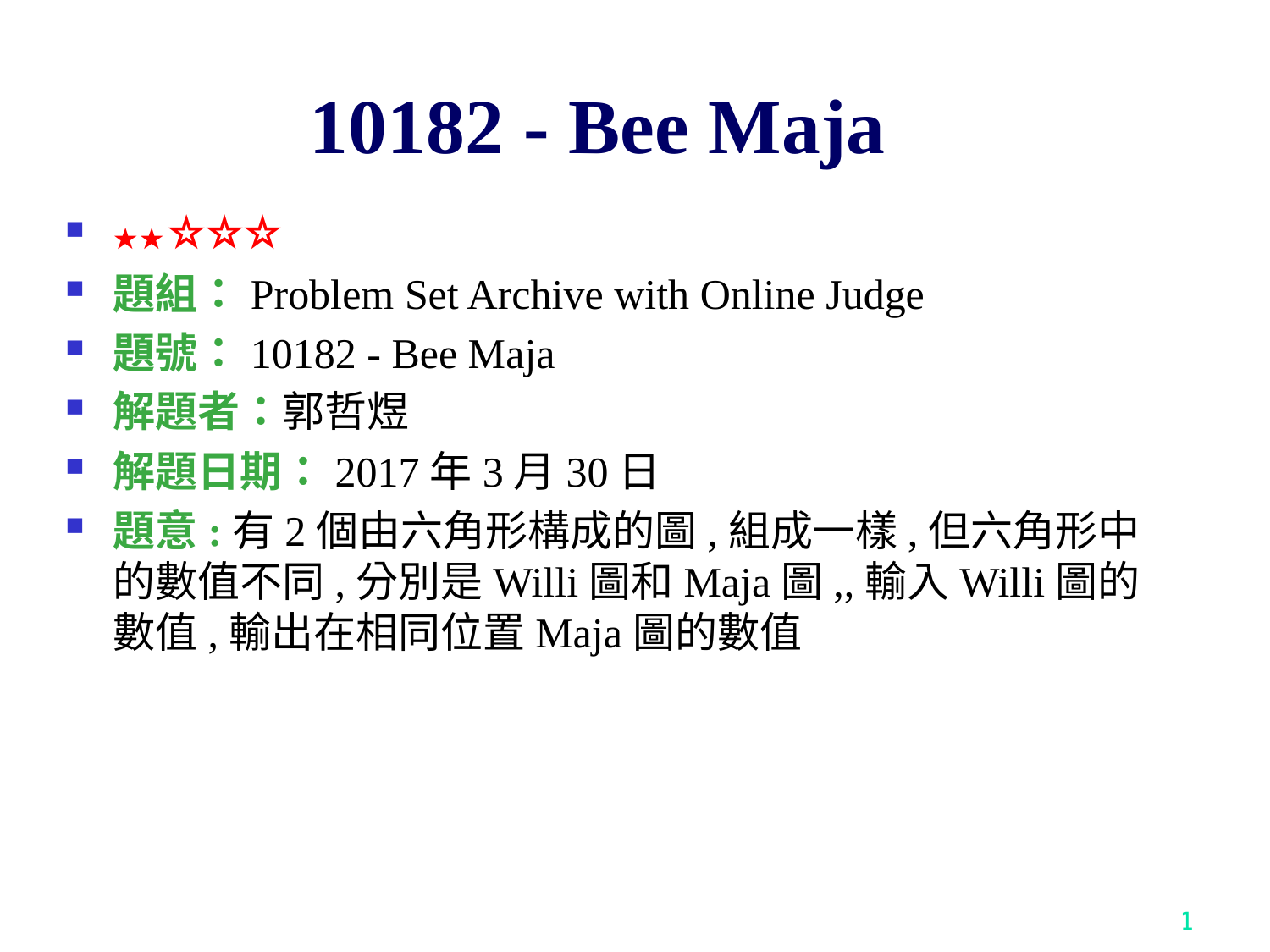

# 10182 - Bee Maja

★★☆☆☆
題組：Problem Set Archive with Online Judge
題號：10182 - Bee Maja
解題者：郭哲煜
解題日期：2017年3月30日
題意:有2個由六角形構成的圖,組成一樣,但六角形中的數值不同,分別是Willi圖和Maja圖,,輸入Willi圖的數值,輸出在相同位置Maja圖的數值
1